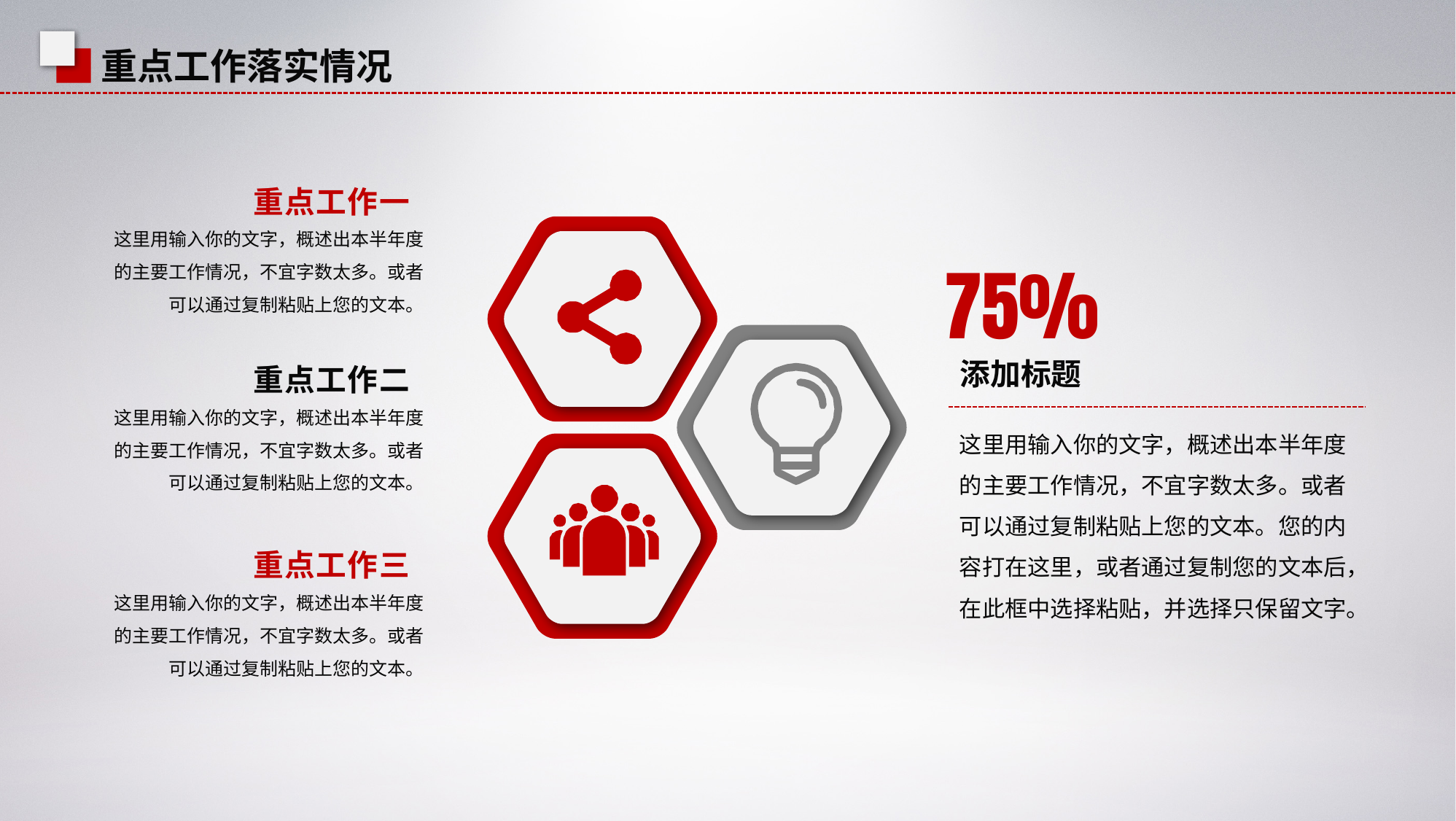

重点工作落实情况
重点工作一
这里用输入你的文字，概述出本半年度的主要工作情况，不宜字数太多。或者可以通过复制粘贴上您的文本。

75%

添加标题
重点工作二

这里用输入你的文字，概述出本半年度的主要工作情况，不宜字数太多。或者可以通过复制粘贴上您的文本。
这里用输入你的文字，概述出本半年度的主要工作情况，不宜字数太多。或者可以通过复制粘贴上您的文本。您的内容打在这里，或者通过复制您的文本后，在此框中选择粘贴，并选择只保留文字。

重点工作三
这里用输入你的文字，概述出本半年度的主要工作情况，不宜字数太多。或者可以通过复制粘贴上您的文本。